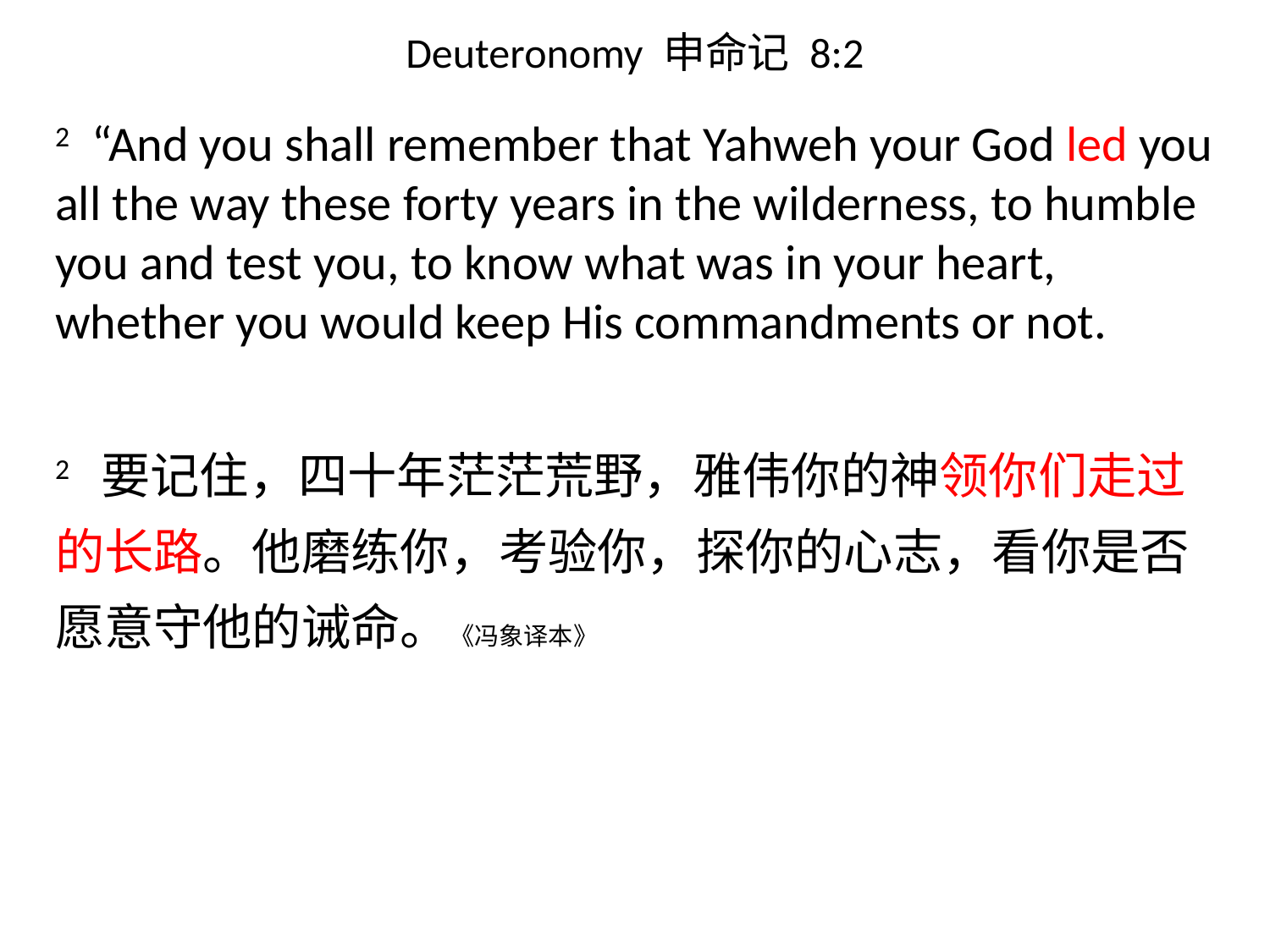

# Deuteronomy 申命记 8:2
2  “And you shall remember that Yahweh your God led you all the way these forty years in the wilderness, to humble you and test you, to know what was in your heart, whether you would keep His commandments or not.

2   要记住，四十年茫茫荒野，雅伟你的神领你们走过的长路。他磨练你，考验你，探你的心志，看你是否愿意守他的诫命。《冯象译本》